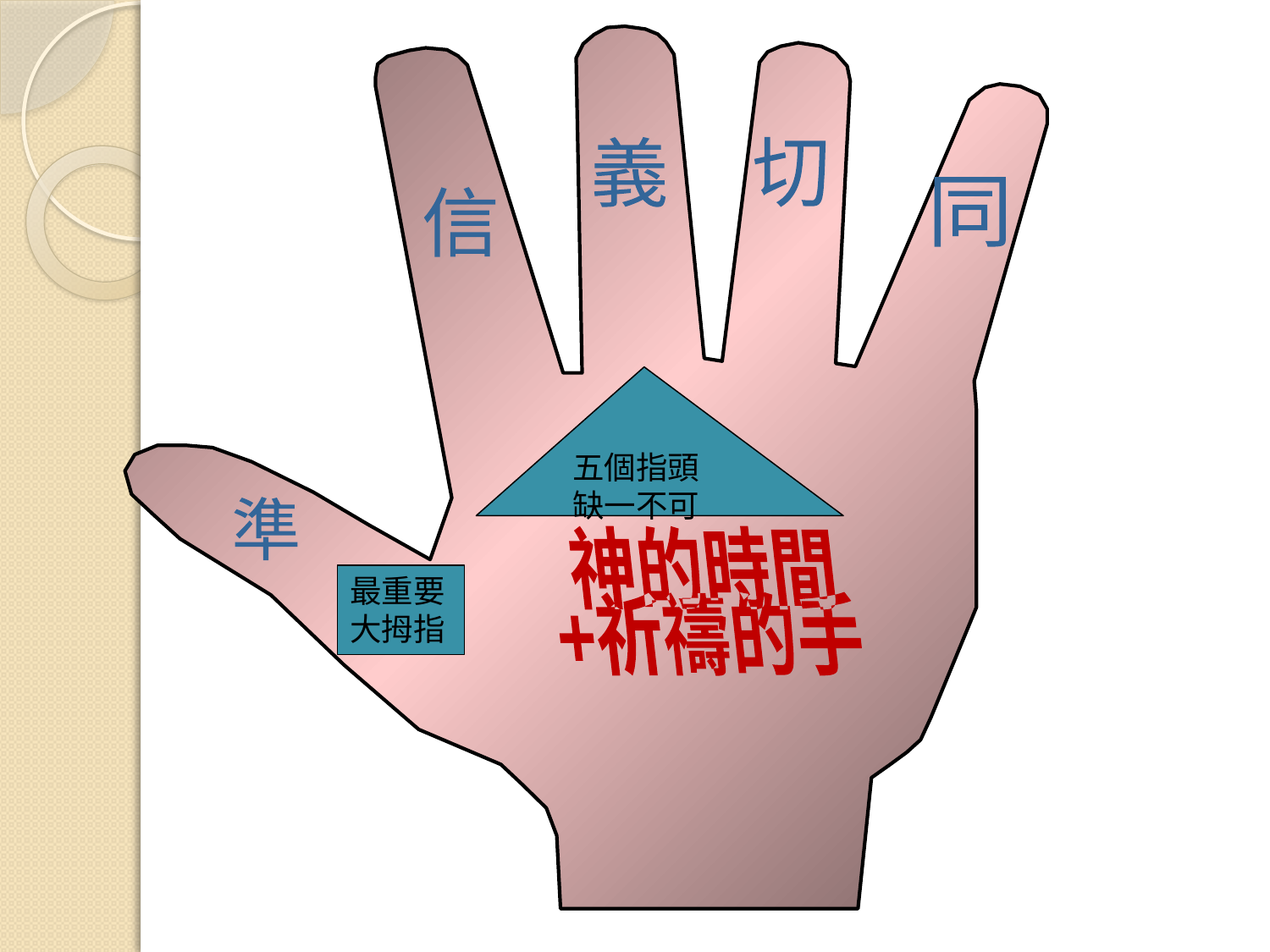

義
切
同
信
五個指頭缺一不可
準
神的時間
+祈禱的手
最重要大拇指